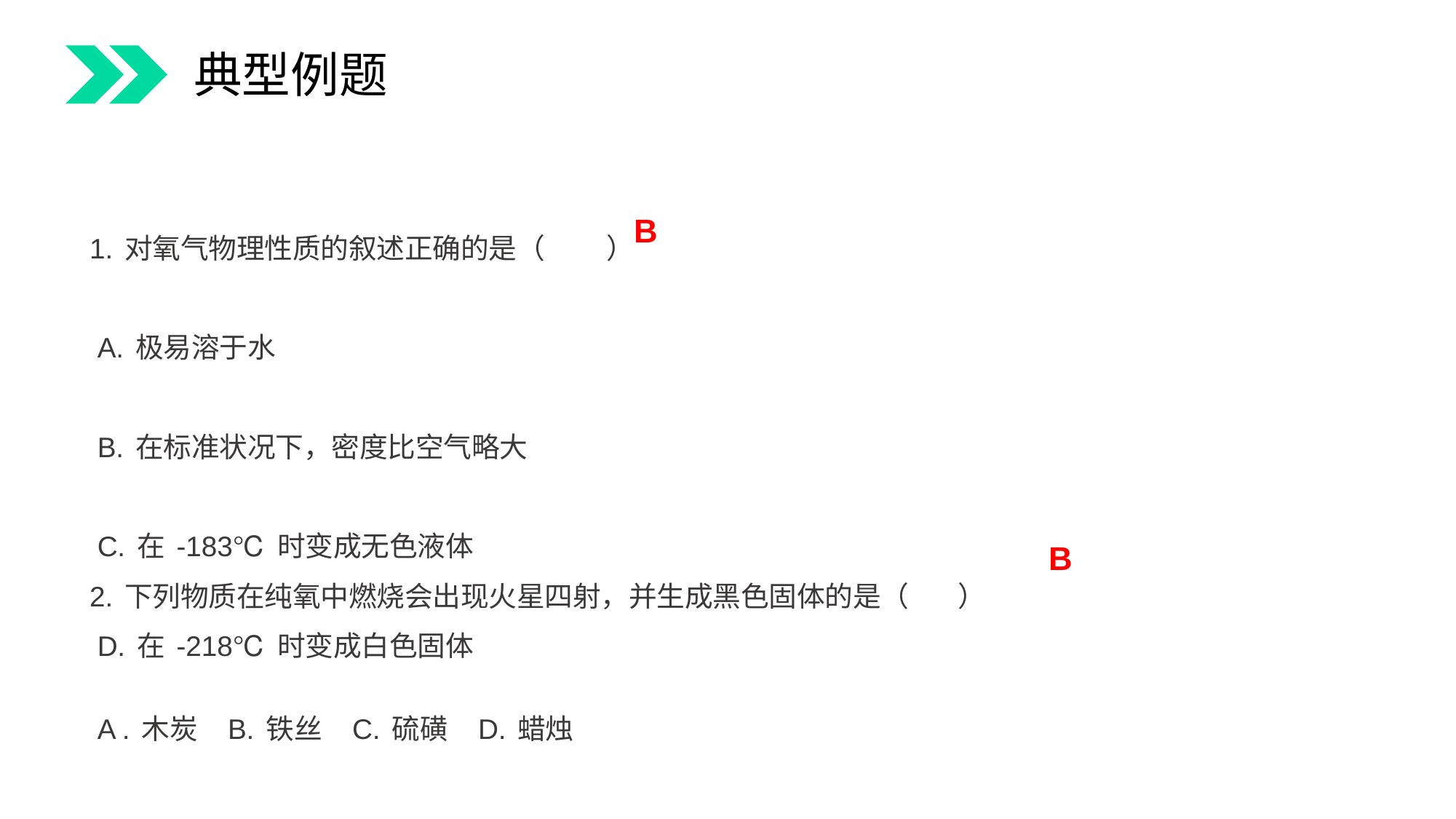

典型例题
1.对氧气物理性质的叙述正确的是（          ）
 A.极易溶于水
 B.在标准状况下，密度比空气略大
 C.在-183℃时变成无色液体
 D.在-218℃时变成白色固体
B
2.下列物质在纯氧中燃烧会出现火星四射，并生成黑色固体的是（        ）
 A .木炭   B.铁丝   C.硫磺   D.蜡烛
B